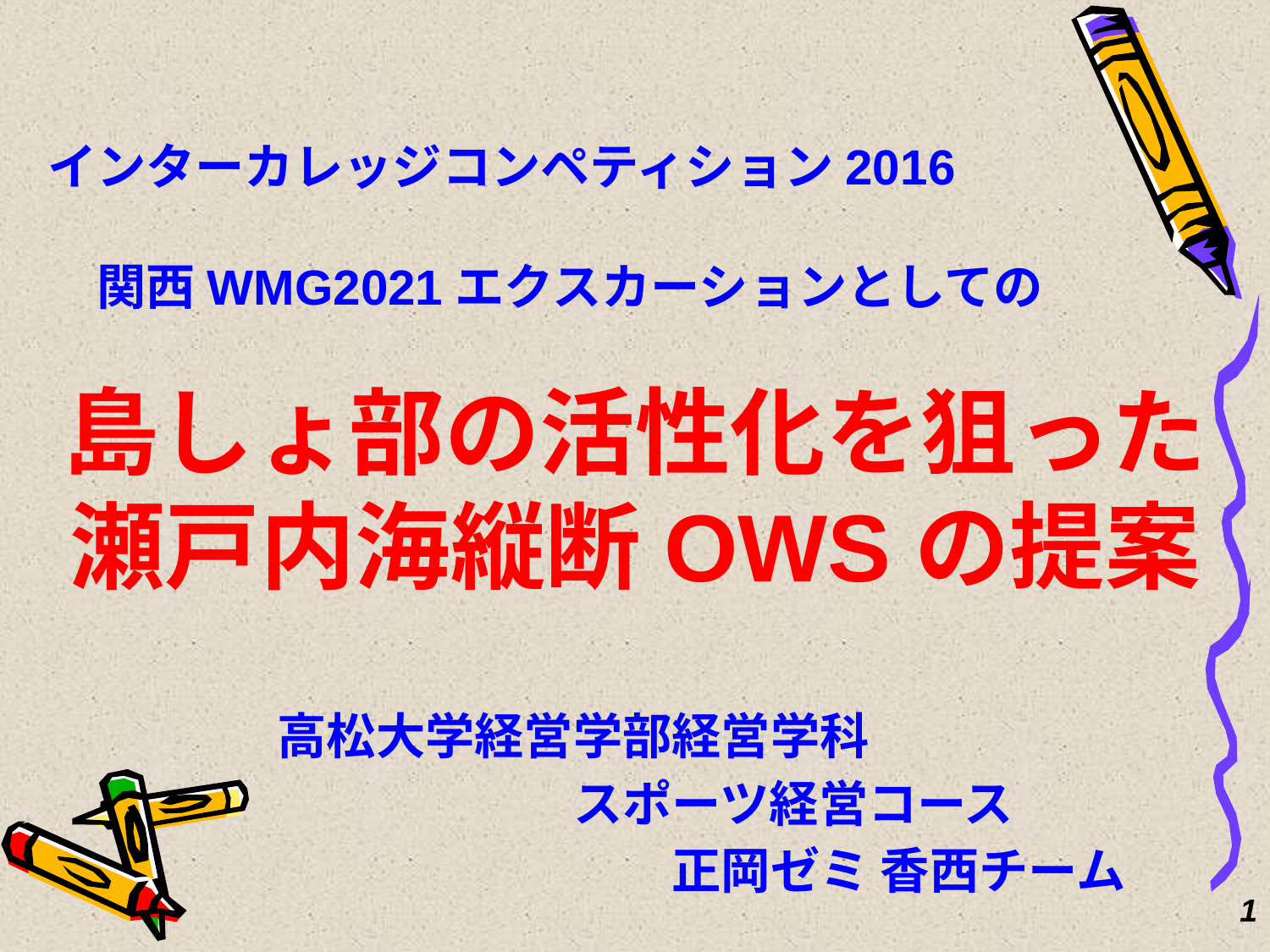

インターカレッジコンペティション2016

　関西WMG2021エクスカーションとしての
島しょ部の活性化を狙った
瀬戸内海縦断OWSの提案
高松大学経営学部経営学科
　　　　　　スポーツ経営コース
　　　　　　　　正岡ゼミ 香西チーム

1